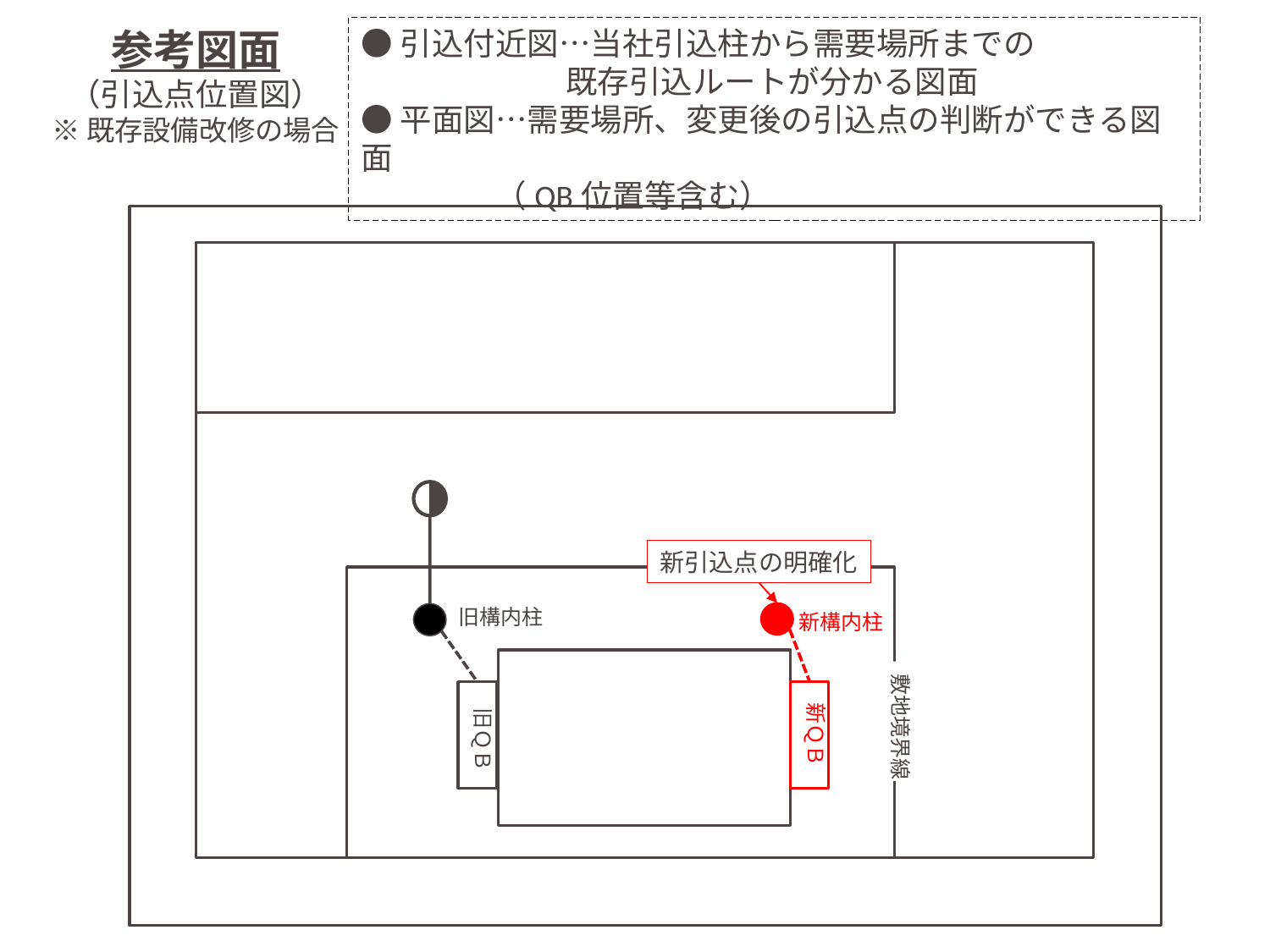

参考図面
（引込点位置図）
※既存設備改修の場合
●引込付近図…当社引込柱から需要場所までの
　　　　　　  既存引込ルートが分かる図面
●平面図…需要場所、変更後の引込点の判断ができる図面
　　　　 （QB位置等含む）

新引込点の明確化

旧構内柱

新構内柱

敷地境界線

新ＱＢ
旧ＱＢ